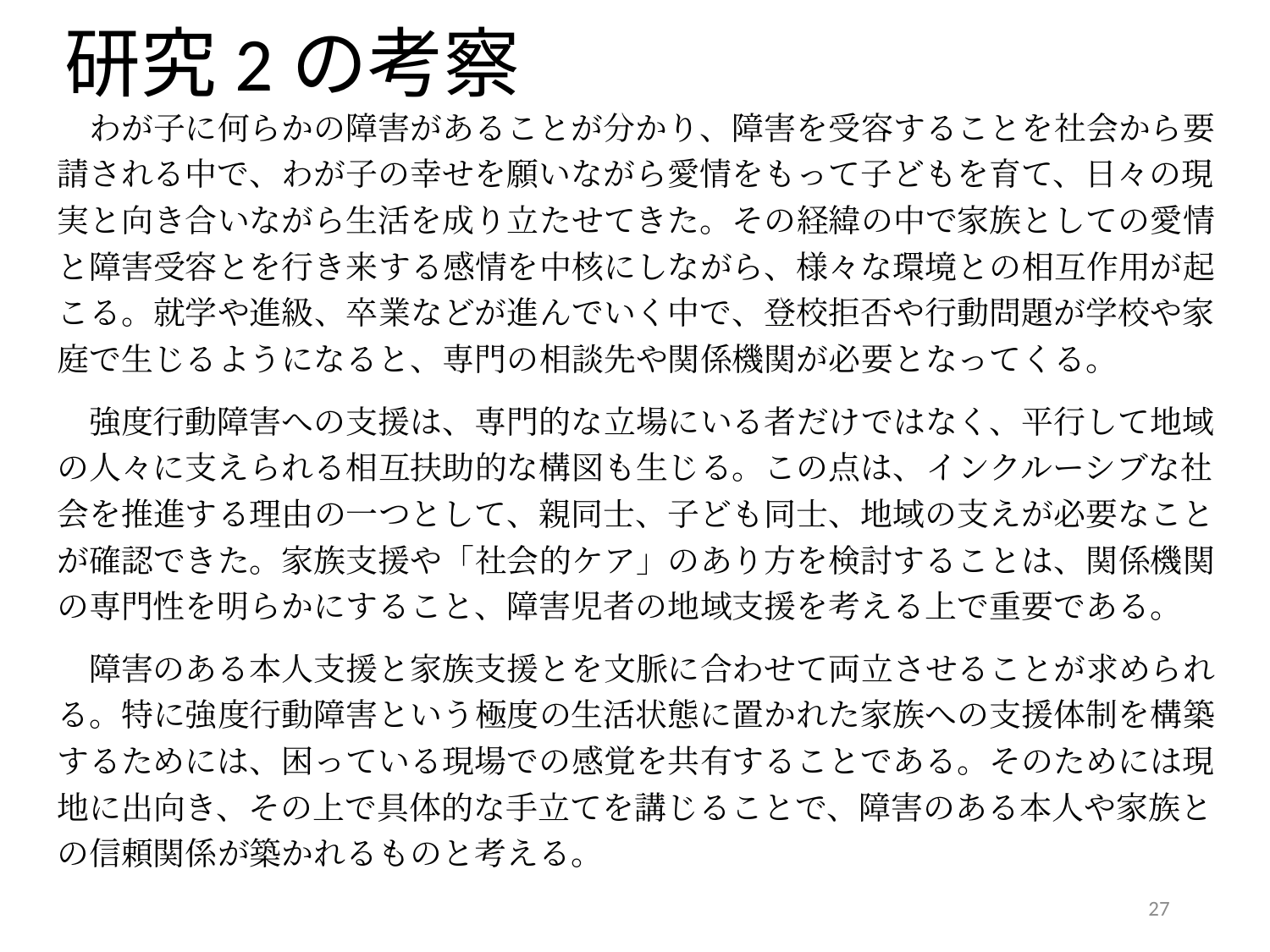

# 研究2の考察
　わが子に何らかの障害があることが分かり、障害を受容することを社会から要請される中で、わが子の幸せを願いながら愛情をもって子どもを育て、日々の現実と向き合いながら生活を成り立たせてきた。その経緯の中で家族としての愛情と障害受容とを行き来する感情を中核にしながら、様々な環境との相互作用が起こる。就学や進級、卒業などが進んでいく中で、登校拒否や行動問題が学校や家庭で生じるようになると、専門の相談先や関係機関が必要となってくる。
　強度行動障害への支援は、専門的な立場にいる者だけではなく、平行して地域の人々に支えられる相互扶助的な構図も生じる。この点は、インクルーシブな社会を推進する理由の一つとして、親同士、子ども同士、地域の支えが必要なことが確認できた。家族支援や「社会的ケア」のあり方を検討することは、関係機関の専門性を明らかにすること、障害児者の地域支援を考える上で重要である。
　障害のある本人支援と家族支援とを文脈に合わせて両立させることが求められる。特に強度行動障害という極度の生活状態に置かれた家族への支援体制を構築するためには、困っている現場での感覚を共有することである。そのためには現地に出向き、その上で具体的な手立てを講じることで、障害のある本人や家族との信頼関係が築かれるものと考える。
27